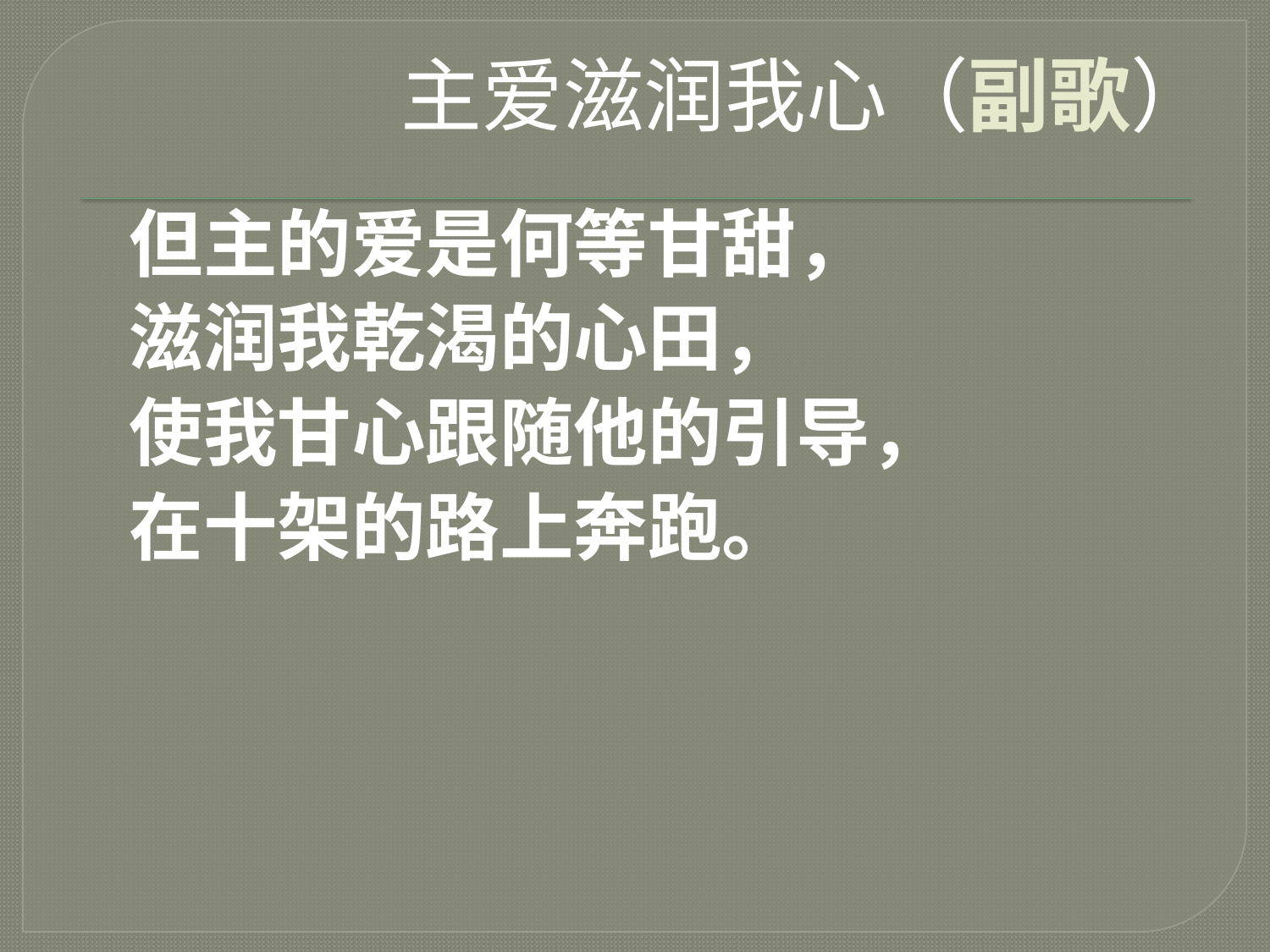

# 主爱滋润我心（副歌）
但主的爱是何等甘甜，
滋润我乾渴的心田，
使我甘心跟随他的引导，
在十架的路上奔跑。